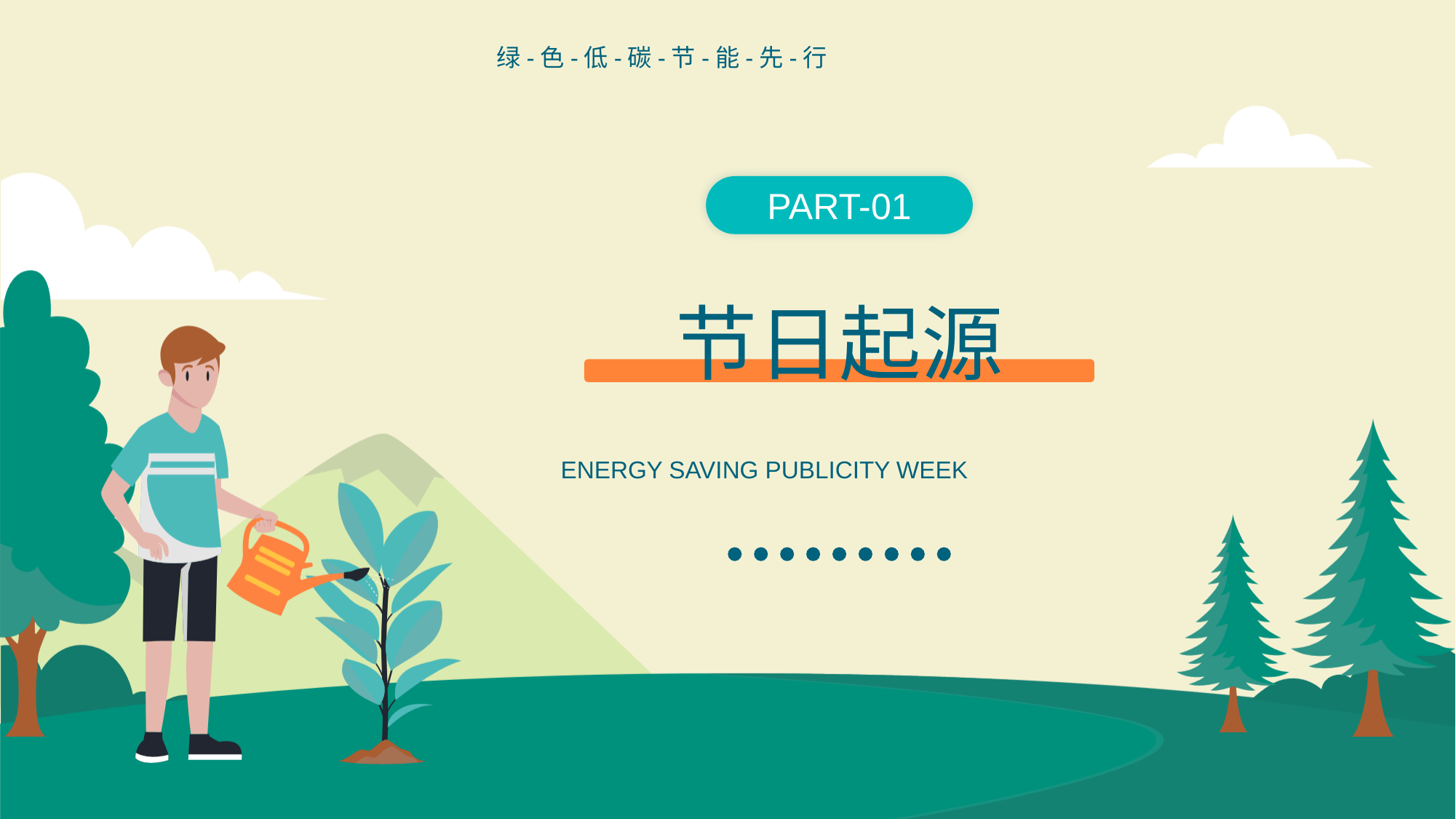

绿-色-低-碳-节-能-先-行
PART-01
节日起源

ENERGY SAVING PUBLICITY WEEK